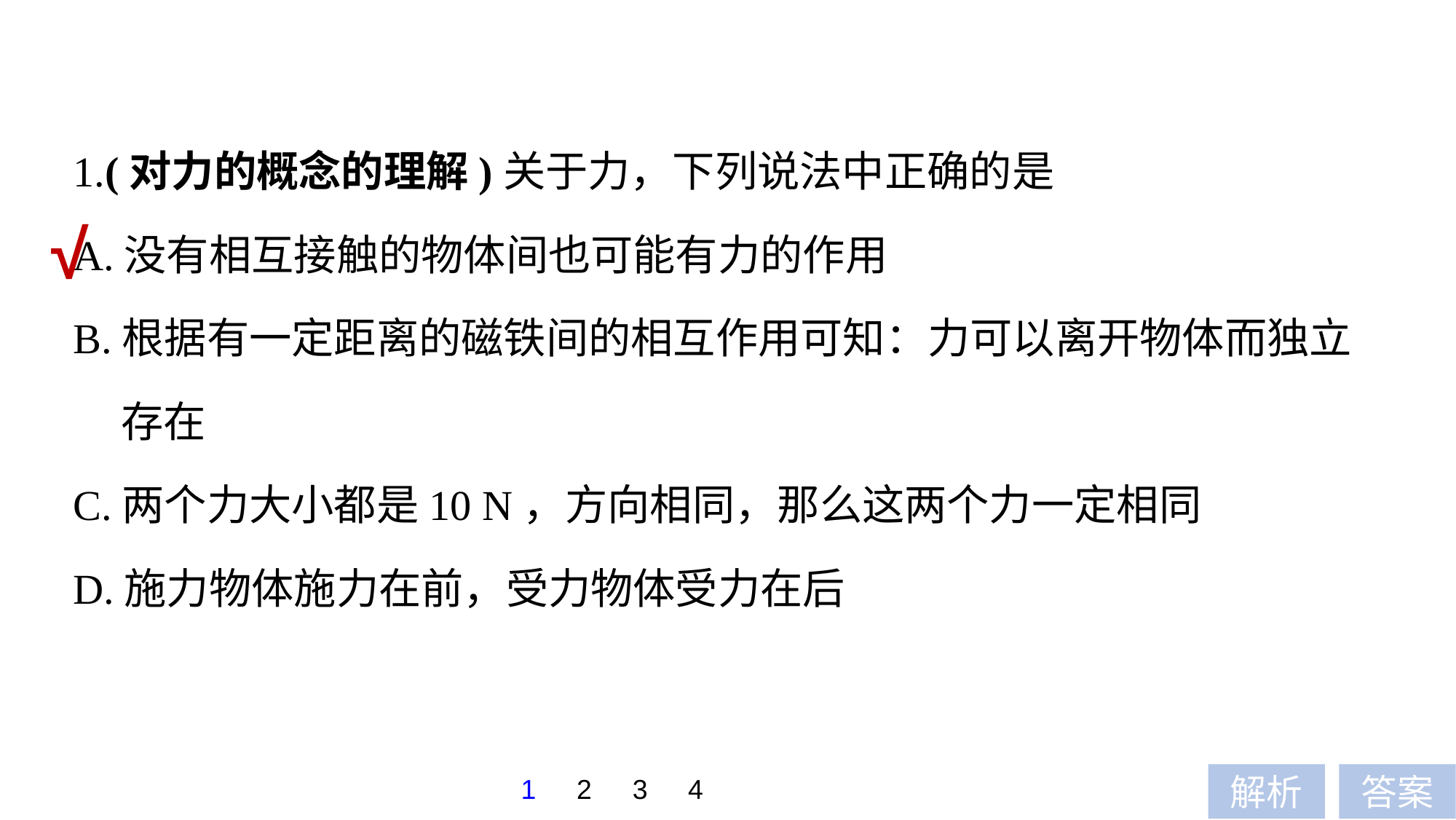

1.(对力的概念的理解)关于力，下列说法中正确的是
A.没有相互接触的物体间也可能有力的作用
B.根据有一定距离的磁铁间的相互作用可知：力可以离开物体而独立
    存在
C.两个力大小都是10 N，方向相同，那么这两个力一定相同
D.施力物体施力在前，受力物体受力在后
√
1
2
3
4
解析
答案